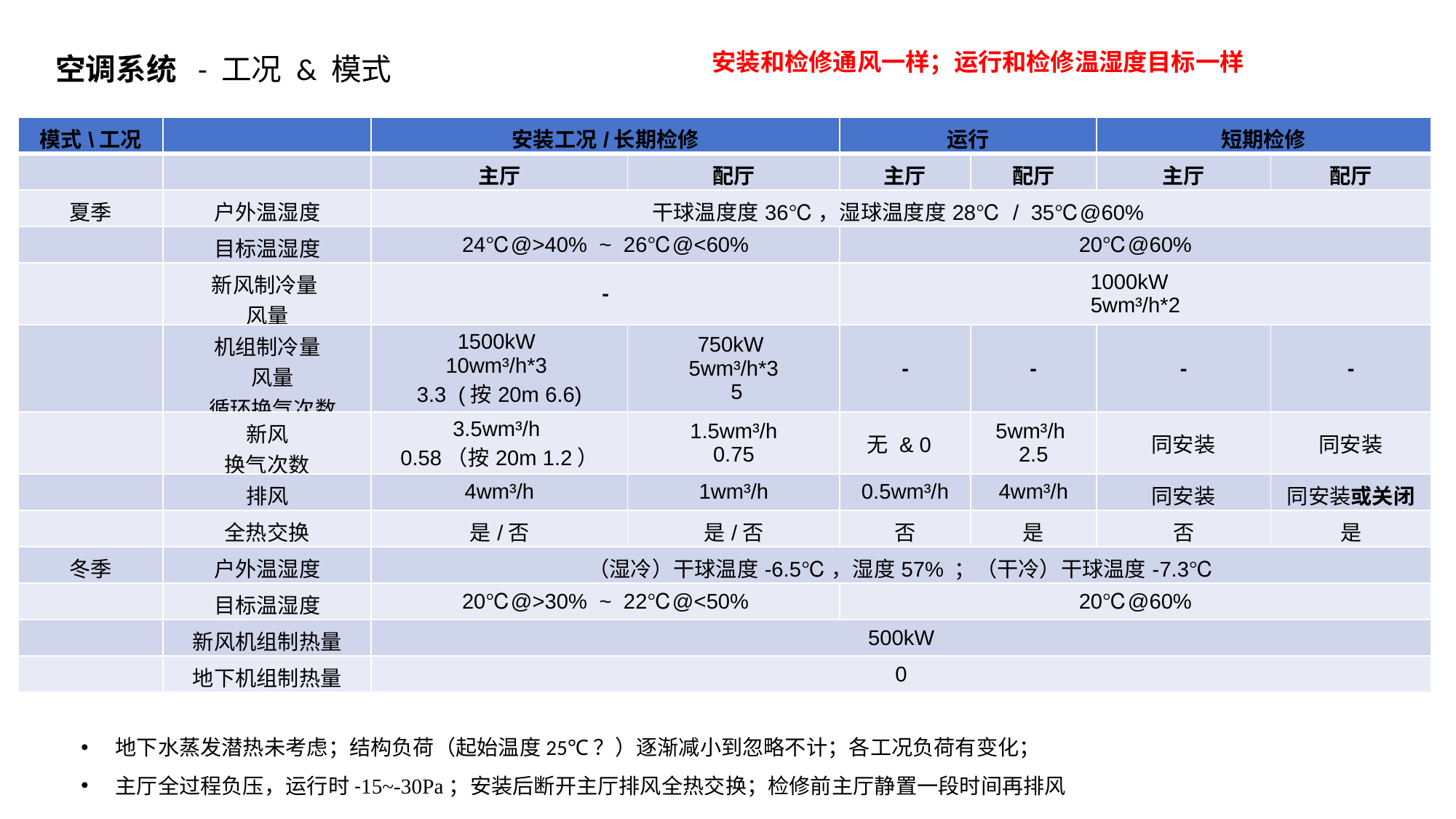

空调系统  - 工况 & 模式
安装和检修通风一样；运行和检修温湿度目标一样
| 模式\工况 |  | 安装工况/长期检修 |  | 运行 |  | 短期检修 |  |
| --- | --- | --- | --- | --- | --- | --- | --- |
|  |  | 主厅 | 配厅 | 主厅 | 配厅 | 主厅 | 配厅 |
| 夏季 | 户外温湿度 | 干球温度度36℃，湿球温度度28℃ / 35℃@60% |  |  |  |  |  |
|  | 目标温湿度 | 24℃@>40% ~ 26℃@<60% |  | 20℃@60% |  |  |  |
|  | 新风制冷量 风量 | - |  | 1000kW 5wm³/h\*2 |  |  |  |
|  | 机组制冷量 风量 循环换气次数 | 1500kW 10wm³/h\*3 3.3 (按20m 6.6) | 750kW 5wm³/h\*3 5 | - | - | - | - |
|  | 新风 换气次数 | 3.5wm³/h 0.58（按20m 1.2） | 1.5wm³/h 0.75 | 无 & 0 | 5wm³/h 2.5 | 同安装 | 同安装 |
|  | 排风 | 4wm³/h | 1wm³/h | 0.5wm³/h | 4wm³/h | 同安装 | 同安装或关闭 |
|  | 全热交换 | 是/否 | 是/否 | 否 | 是 | 否 | 是 |
| 冬季 | 户外温湿度 | （湿冷）干球温度-6.5℃，湿度57% ；（干冷）干球温度-7.3℃ |  |  |  |  |  |
|  | 目标温湿度 | 20℃@>30% ~ 22℃@<50% |  | 20℃@60% |  |  |  |
|  | 新风机组制热量 | 500kW |  |  |  |  |  |
|  | 地下机组制热量 | 0 |  |  |  |  |  |
地下水蒸发潜热未考虑；结构负荷（起始温度25℃？）逐渐减小到忽略不计；各工况负荷有变化；
主厅全过程负压，运行时-15~-30Pa；安装后断开主厅排风全热交换；检修前主厅静置一段时间再排风